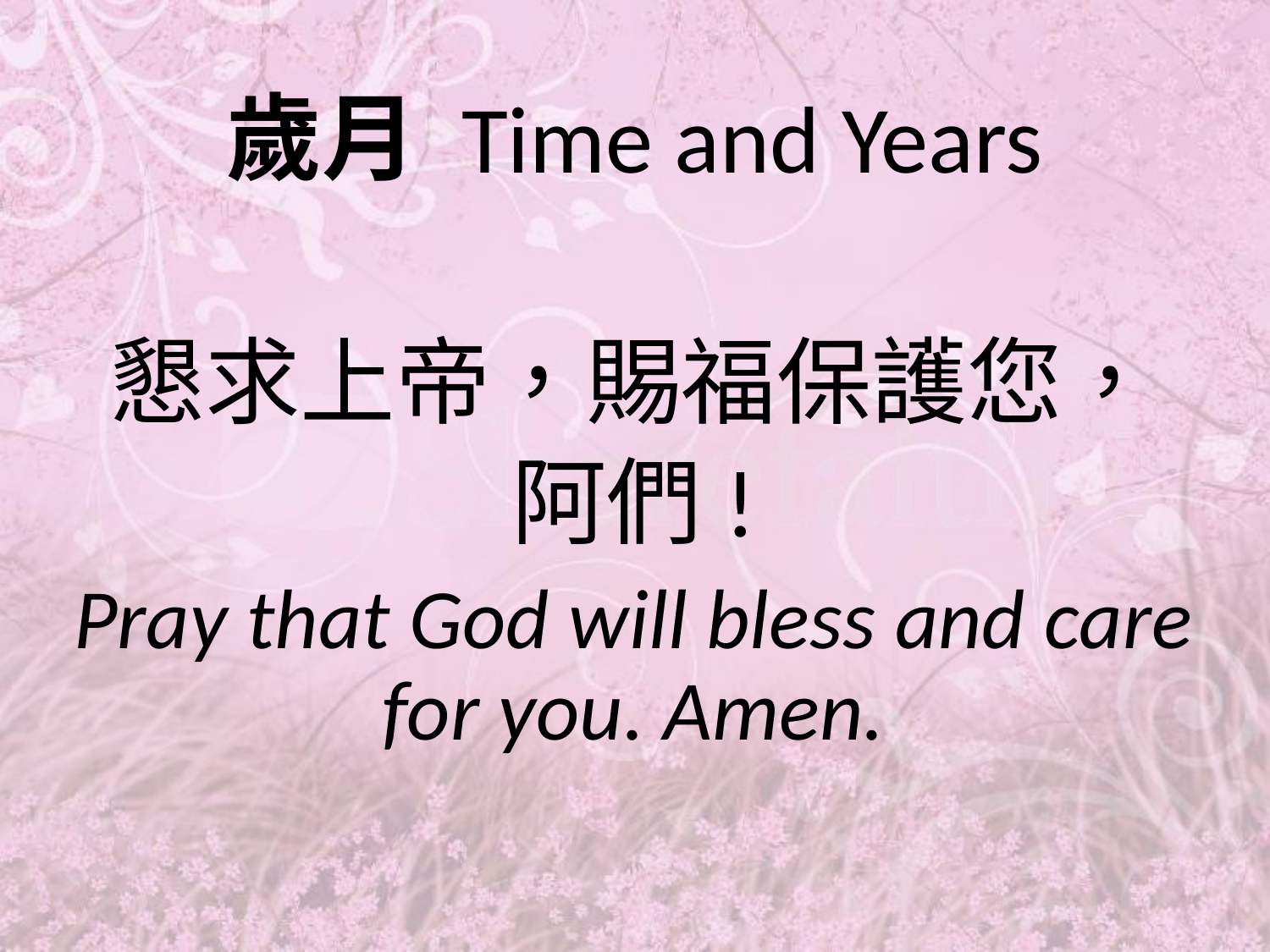

# 歲月 Time and Years
懇求上帝，賜福保護您，
阿們!
Pray that God will bless and care for you. Amen.